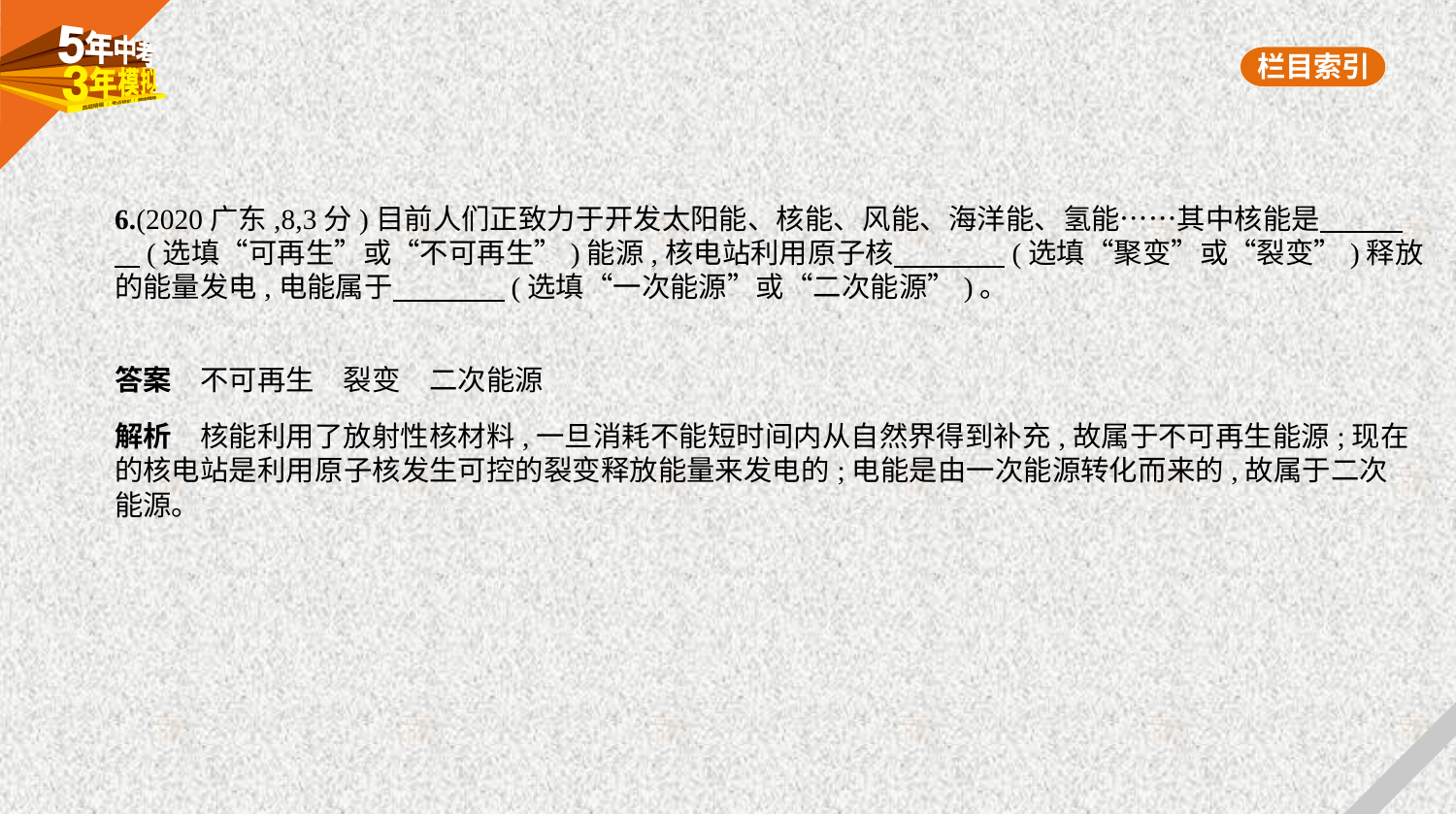

6.(2020广东,8,3分)目前人们正致力于开发太阳能、核能、风能、海洋能、氢能……其中核能是　　    
    (选填“可再生”或“不可再生”)能源,核电站利用原子核　　　    (选填“聚变”或“裂变”)释放
的能量发电,电能属于　　　    (选填“一次能源”或“二次能源”)。
答案　不可再生　裂变　二次能源
解析　核能利用了放射性核材料,一旦消耗不能短时间内从自然界得到补充,故属于不可再生能源;现在
的核电站是利用原子核发生可控的裂变释放能量来发电的;电能是由一次能源转化而来的,故属于二次
能源。